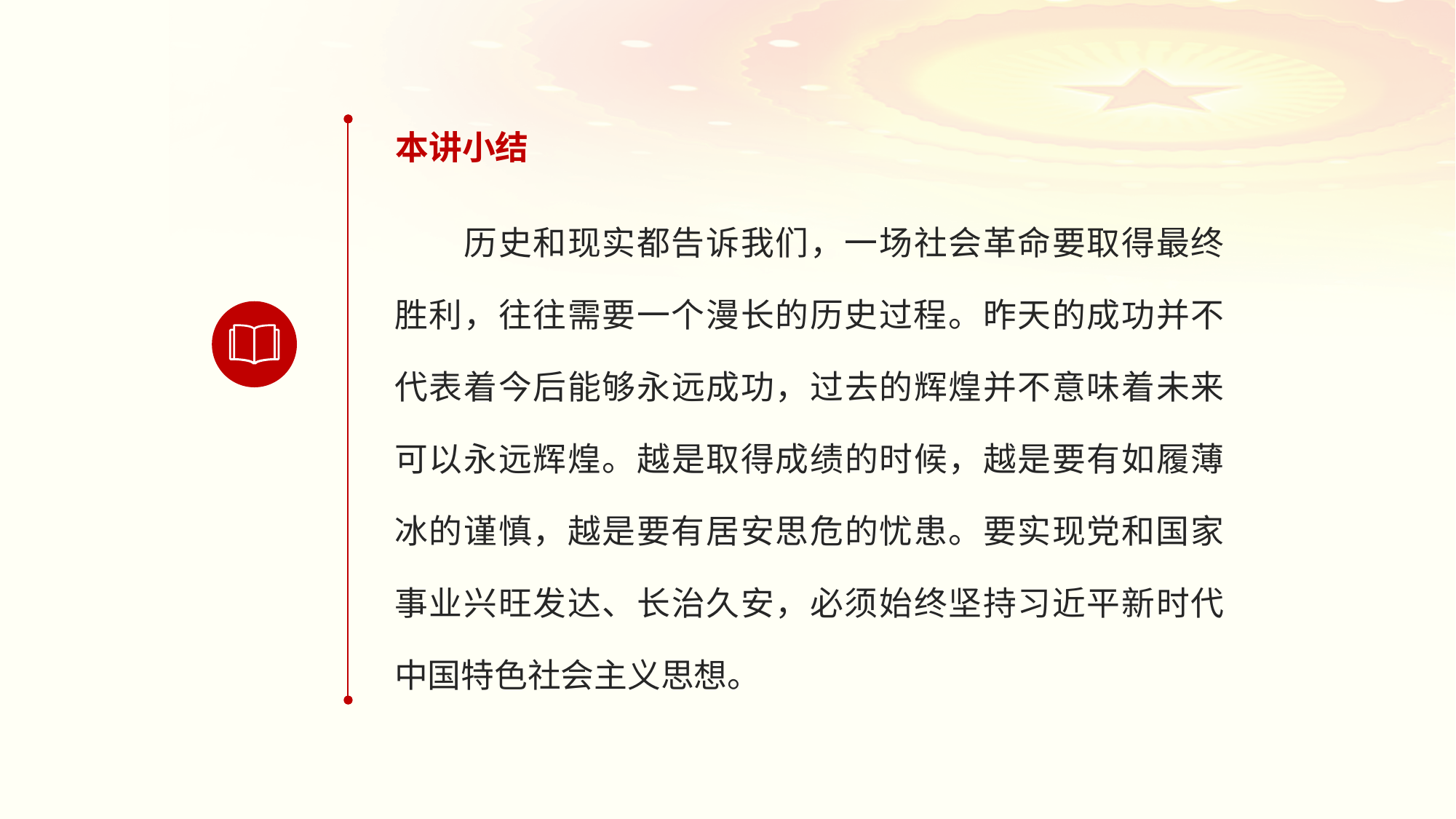

本讲小结
　　历史和现实都告诉我们，一场社会革命要取得最终胜利，往往需要一个漫长的历史过程。昨天的成功并不代表着今后能够永远成功，过去的辉煌并不意味着未来可以永远辉煌。越是取得成绩的时候，越是要有如履薄冰的谨慎，越是要有居安思危的忧患。要实现党和国家事业兴旺发达、长治久安，必须始终坚持习近平新时代中国特色社会主义思想。